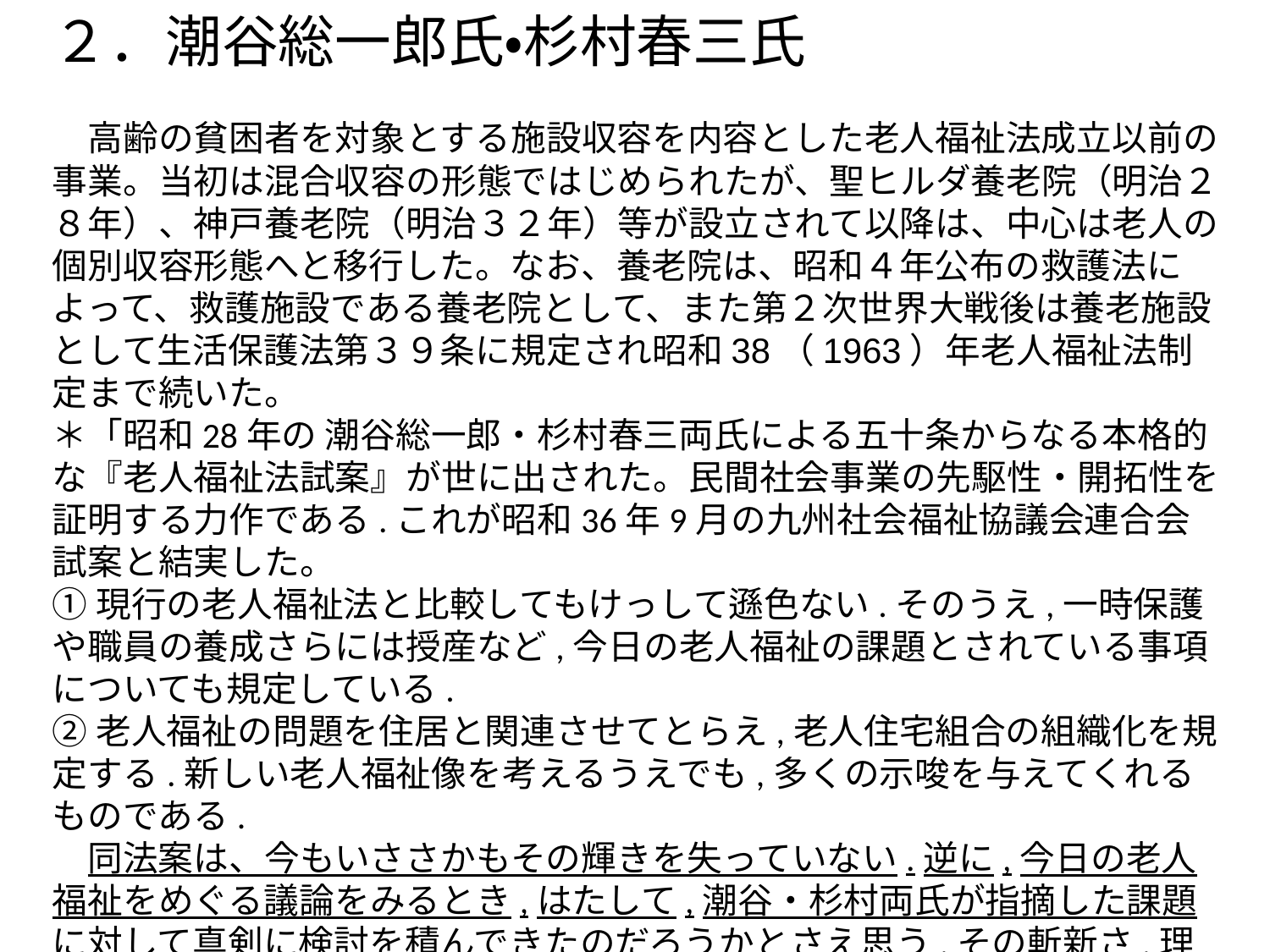

２．潮谷総一郎氏・杉村春三氏

　高齢の貧困者を対象とする施設収容を内容とした老人福祉法成立以前の事業。当初は混合収容の形態ではじめられたが、聖ヒルダ養老院（明治２８年）、神戸養老院（明治３２年）等が設立されて以降は、中心は老人の個別収容形態へと移行した。なお、養老院は、昭和４年公布の救護法によって、救護施設である養老院として、また第２次世界大戦後は養老施設として生活保護法第３９条に規定され昭和38（1963）年老人福祉法制定まで続いた。
＊「昭和28年の 潮谷総一郎・杉村春三両氏による五十条からなる本格的な『老人福祉法試案』が世に出された。民間社会事業の先駆性・開拓性を証明する力作である.これが昭和36年9月の九州社会福祉協議会連合会試案と結実した。
①現行の老人福祉法と比較してもけっして遜色ない.そのうえ,一時保護や職員の養成さらには授産など,今日の老人福祉の課題とされている事項についても規定している.
②老人福祉の問題を住居と関連させてとらえ,老人住宅組合の組織化を規定する.新しい老人福祉像を考えるうえでも,多くの示唆を与えてくれるものである.
　同法案は、今もいささかもその輝きを失っていない.逆に,今日の老人福祉をめぐる議論をみるとき,はたして,潮谷・杉村両氏が指摘した課題に対して真剣に検討を積んできたのだろうかとさえ思う.その斬新さ,理想の高さに対する評価は,むしろ,今日の老人福祉のあり方に対する批判として受けとめるべきであろう.」
　　　　　　 関川芳孝(1988)「補章」小室豊允 編『明日の老人ホーム像を求めて』全社協